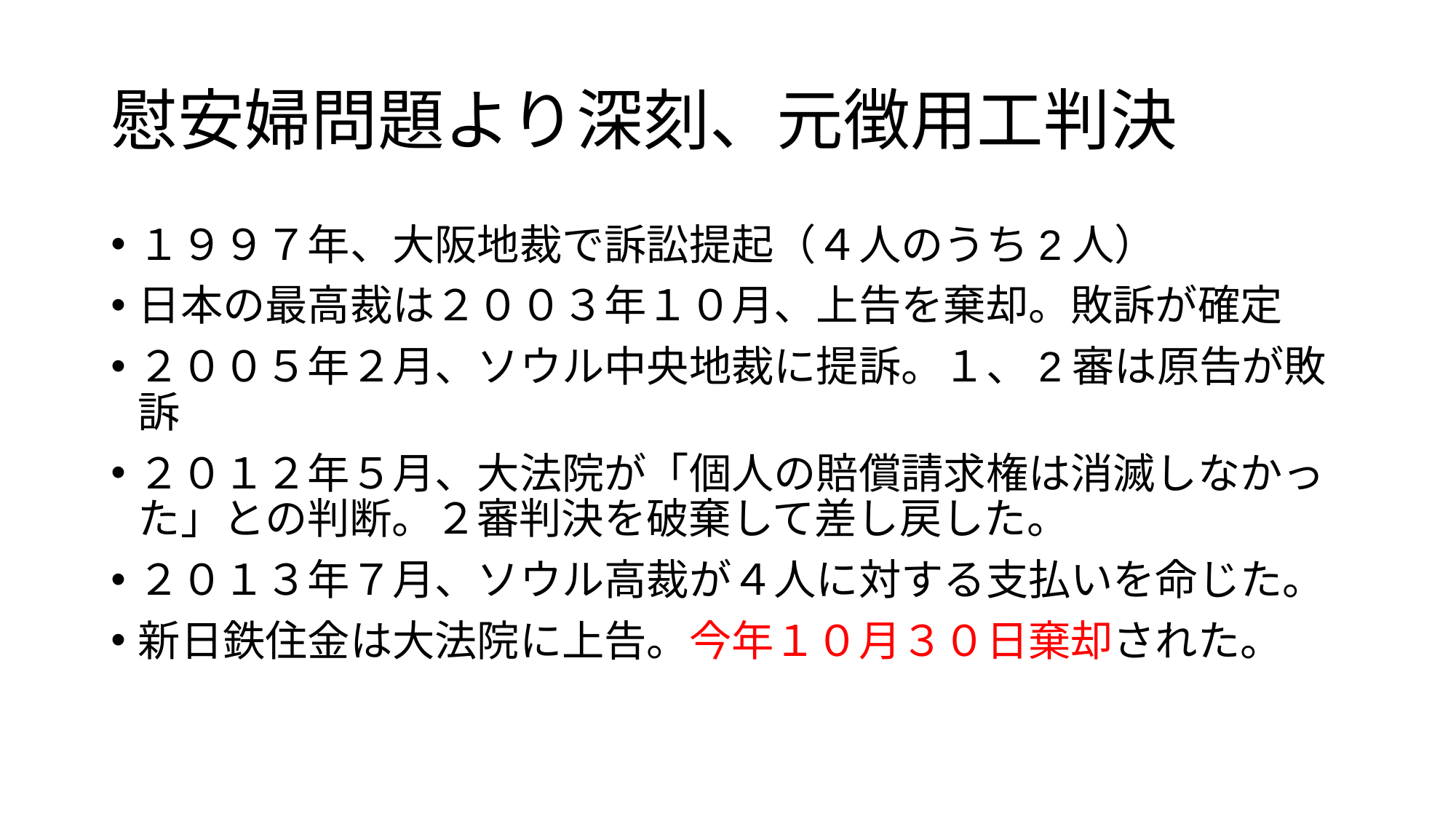

# 慰安婦問題より深刻、元徴用工判決
１９９７年、大阪地裁で訴訟提起（４人のうち2人）
日本の最高裁は２００３年１０月、上告を棄却。敗訴が確定
２００５年２月、ソウル中央地裁に提訴。１、2審は原告が敗訴
２０１２年５月、大法院が「個人の賠償請求権は消滅しなかった」との判断。２審判決を破棄して差し戻した。
２０１３年７月、ソウル高裁が４人に対する支払いを命じた。
新日鉄住金は大法院に上告。今年１０月３０日棄却された。